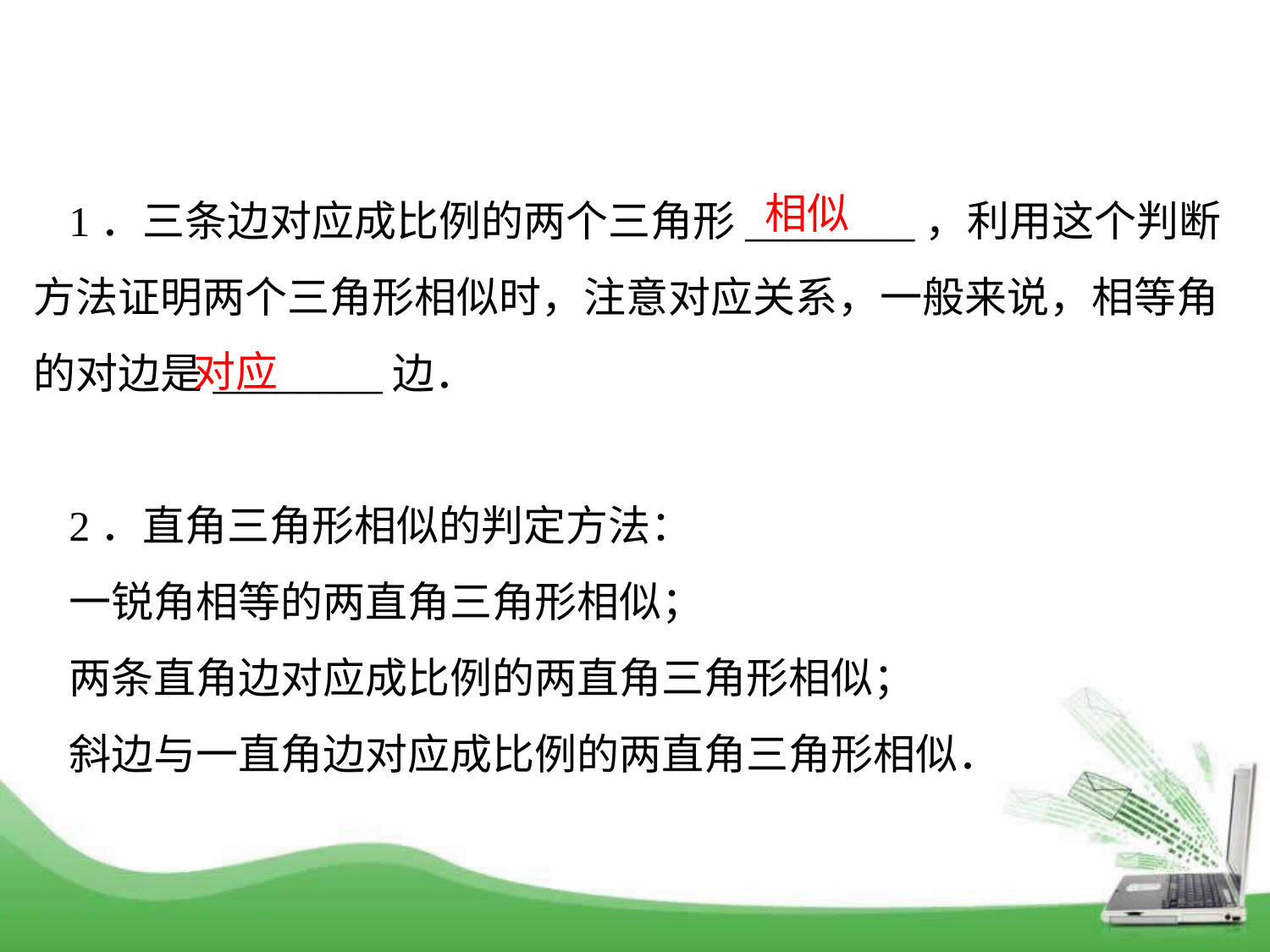

1．三条边对应成比例的两个三角形________，利用这个判断方法证明两个三角形相似时，注意对应关系，一般来说，相等角的对边是________边．

2．直角三角形相似的判定方法：
一锐角相等的两直角三角形相似；
两条直角边对应成比例的两直角三角形相似；
斜边与一直角边对应成比例的两直角三角形相似．
相似
对应